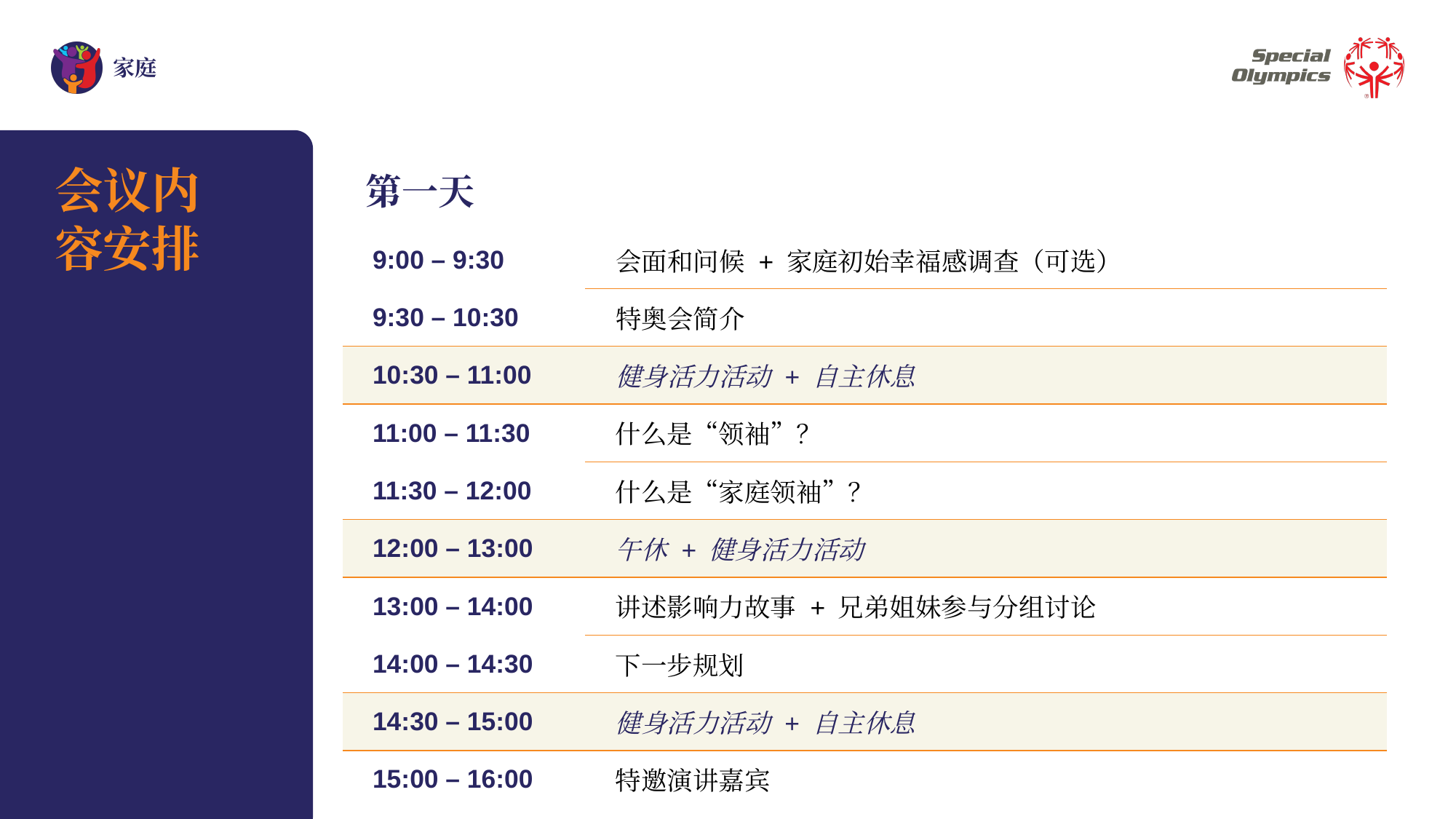

会议内
容安排
第一天
| 9:00 – 9:30 | 会面和问候 + 家庭初始幸福感调查（可选） |
| --- | --- |
| 9:30 – 10:30 | 特奥会简介 |
| 10:30 – 11:00 | 健身活力活动 + 自主休息 |
| 11:00 – 11:30 | 什么是“领袖”？ |
| 11:30 – 12:00 | 什么是“家庭领袖”？ |
| 12:00 – 13:00 | 午休 + 健身活力活动 |
| 13:00 – 14:00 | 讲述影响力故事 + 兄弟姐妹参与分组讨论 |
| 14:00 – 14:30 | 下一步规划 |
| 14:30 – 15:00 | 健身活力活动 + 自主休息 |
| 15:00 – 16:00 | 特邀演讲嘉宾 |